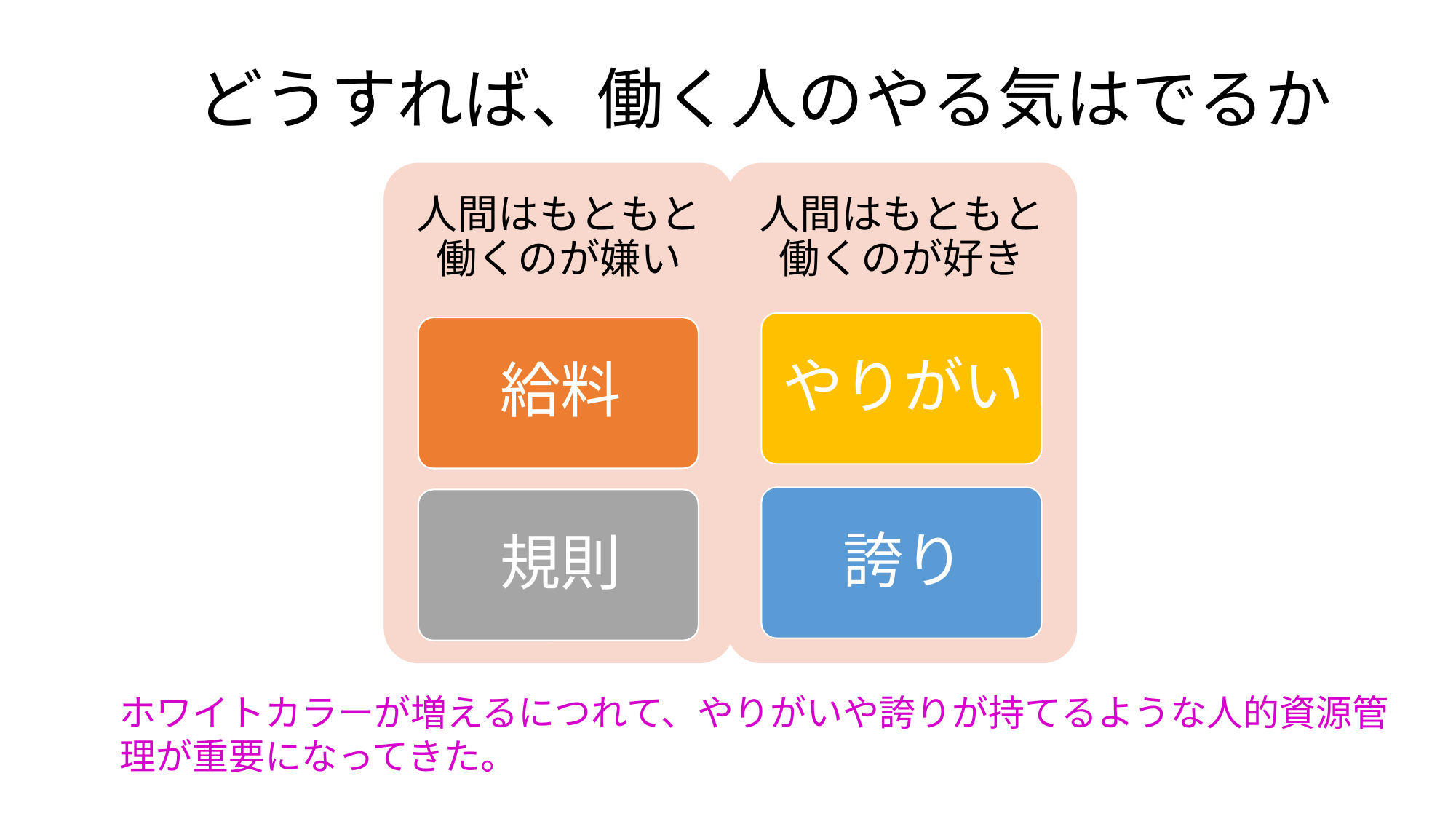

# どうすれば、働く人のやる気はでるか
人間はもともと働くのが嫌い
給料
規則
人間はもともと働くのが好き
やりがい
誇り
ホワイトカラーが増えるにつれて、やりがいや誇りが持てるような人的資源管理が重要になってきた。